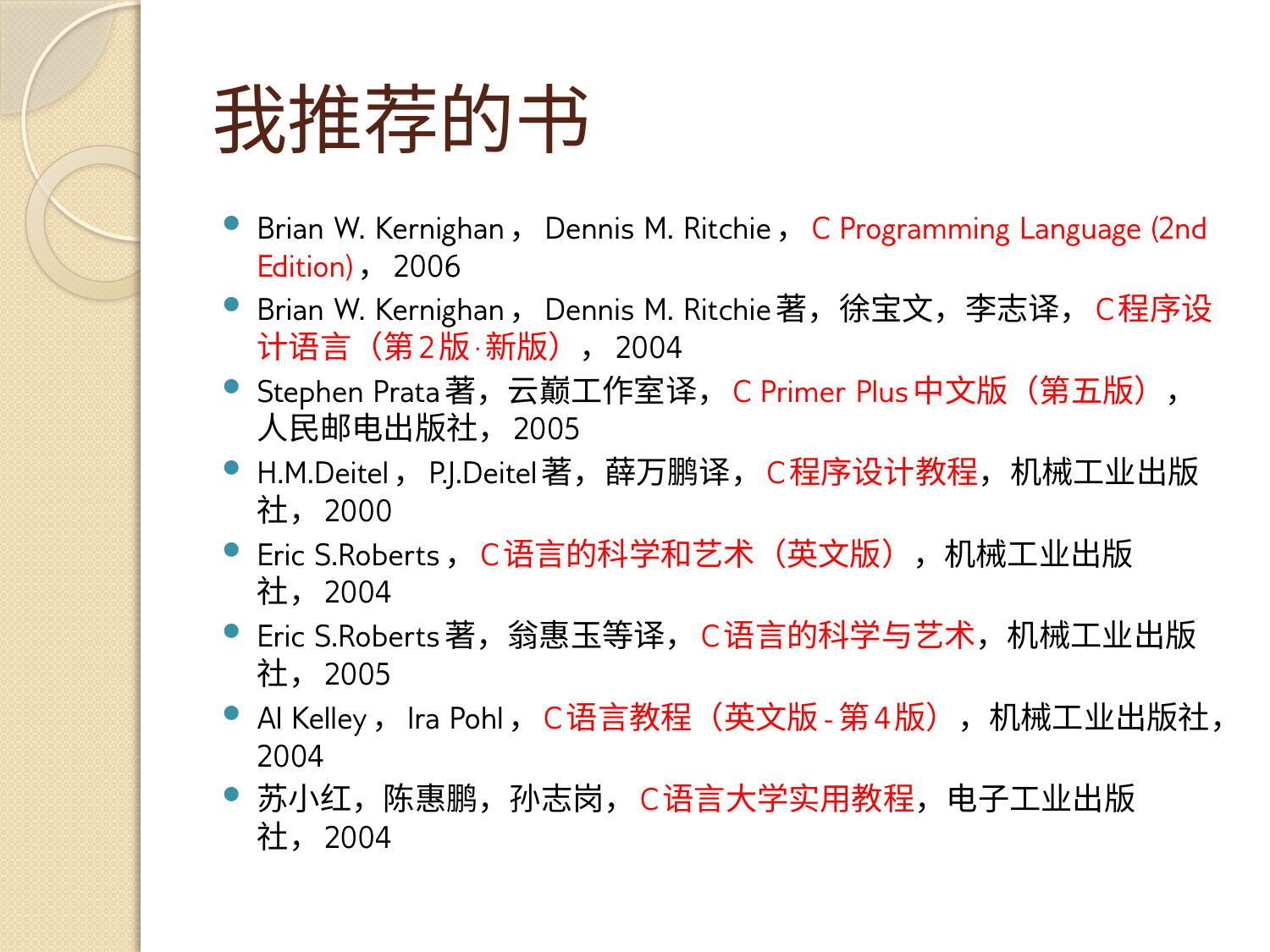

# 我推荐的书
Brian W. Kernighan，Dennis M. Ritchie，C Programming Language (2nd Edition)，2006
Brian W. Kernighan，Dennis M. Ritchie著，徐宝文，李志译，C程序设计语言（第2版·新版），2004
Stephen Prata著，云巅工作室译，C Primer Plus中文版（第五版），人民邮电出版社，2005
H.M.Deitel，P.J.Deitel著，薛万鹏译，C程序设计教程，机械工业出版社，2000
Eric S.Roberts，C语言的科学和艺术（英文版），机械工业出版社，2004
Eric S.Roberts著，翁惠玉等译，C语言的科学与艺术，机械工业出版社，2005
Al Kelley，Ira Pohl，C语言教程（英文版-第4版），机械工业出版社，2004
苏小红，陈惠鹏，孙志岗，C语言大学实用教程，电子工业出版社，2004